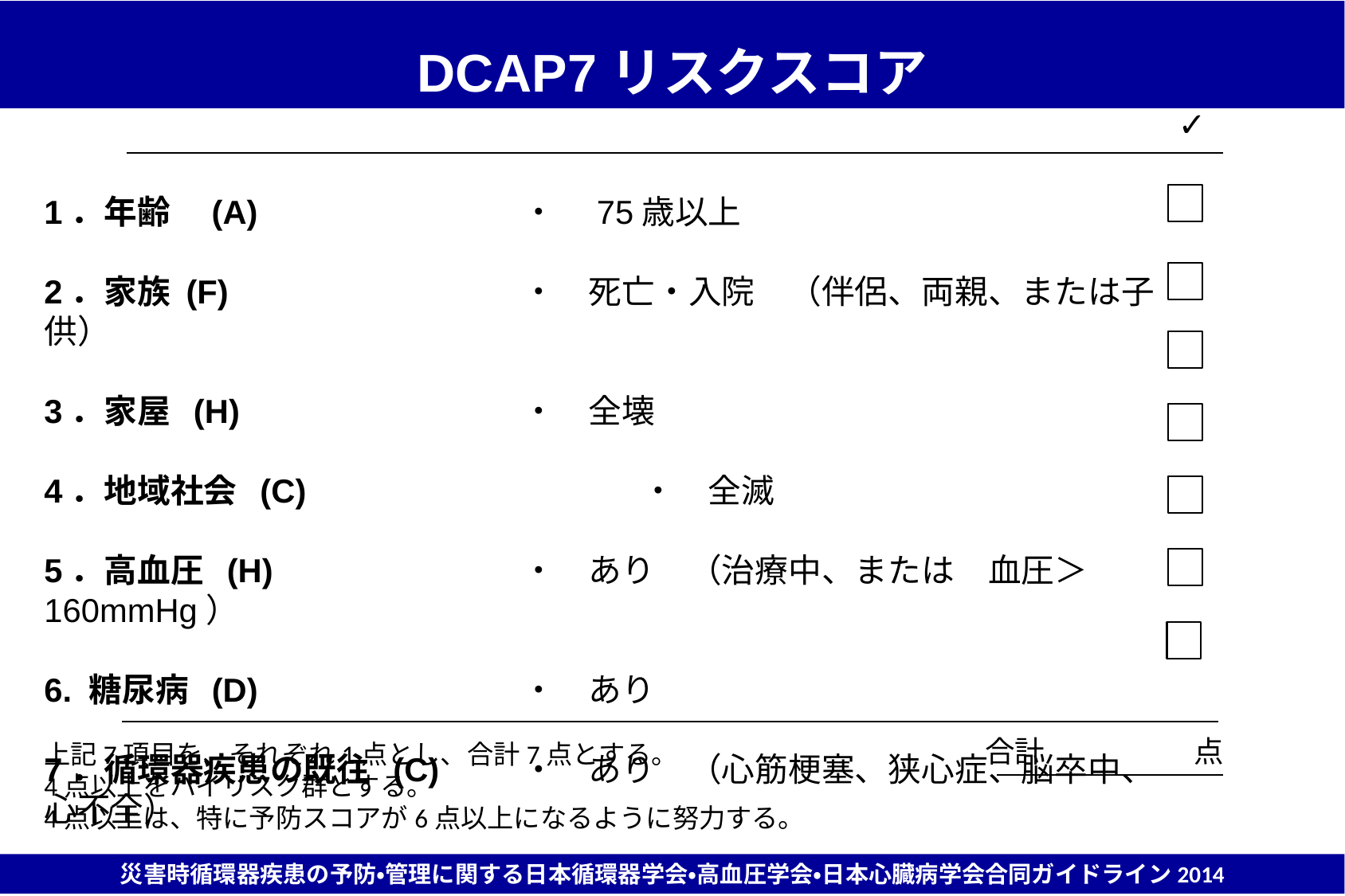

DCAP7リスクスコア
✓

1．年齢　(A)			・　75歳以上

2．家族 (F)			・　死亡・入院　（伴侶、両親、または子供）

3．家屋  (H)			・　全壊

4．地域社会  (C)			・　全滅

5．高血圧  (H)			・　あり　（治療中、または　血圧＞160mmHg）

6. 糖尿病  (D)			・　あり

7．循環器疾患の既往  (C)	・　あり　（心筋梗塞、狭心症、脳卒中、心不全）

合計　　　　　点
上記7項目を、それぞれ1点とし、合計7点とする。
4点以上をハイリスク群とする。
4点以上は、特に予防スコアが6点以上になるように努力する。

災害時循環器疾患の予防・管理に関する日本循環器学会・高血圧学会・日本心臓病学会合同ガイドライン2014